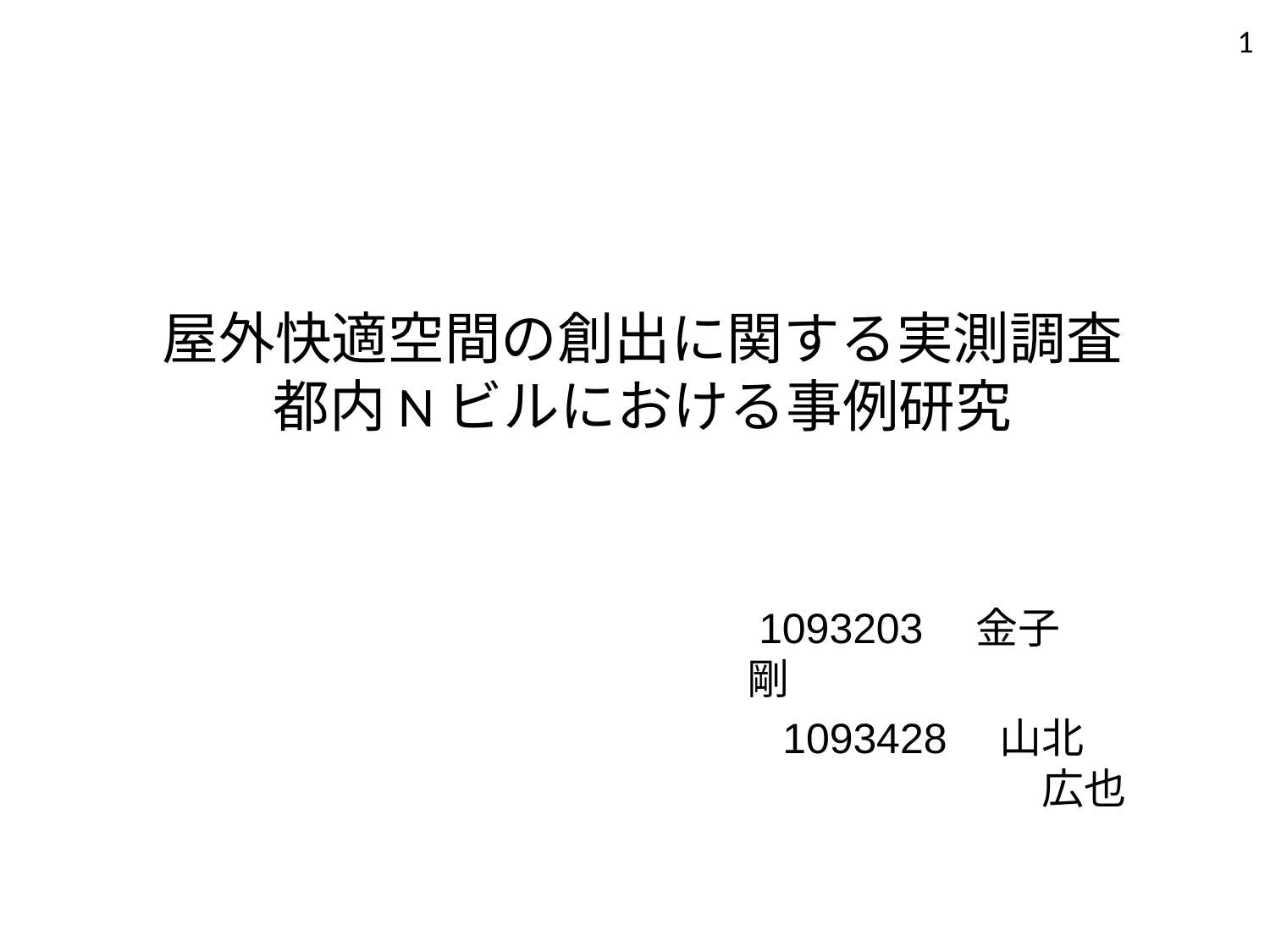

1
# 屋外快適空間の創出に関する実測調査 都内Nビルにおける事例研究
 1093203　金子　剛
1093428　山北　広也